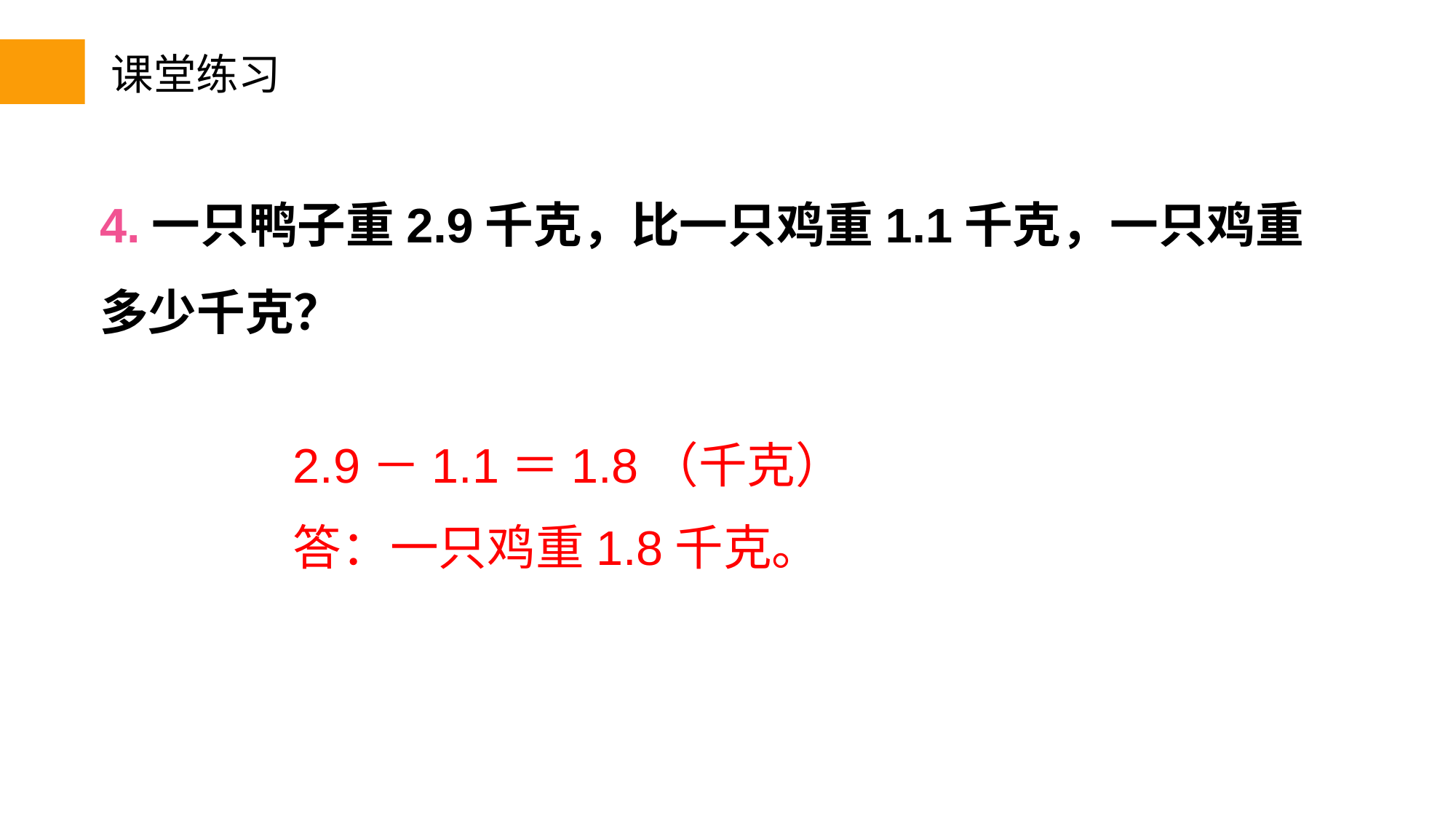

课堂练习
4.一只鸭子重2.9千克，比一只鸡重1.1千克，一只鸡重多少千克？
2.9－1.1＝1.8（千克）
答：一只鸡重1.8千克。